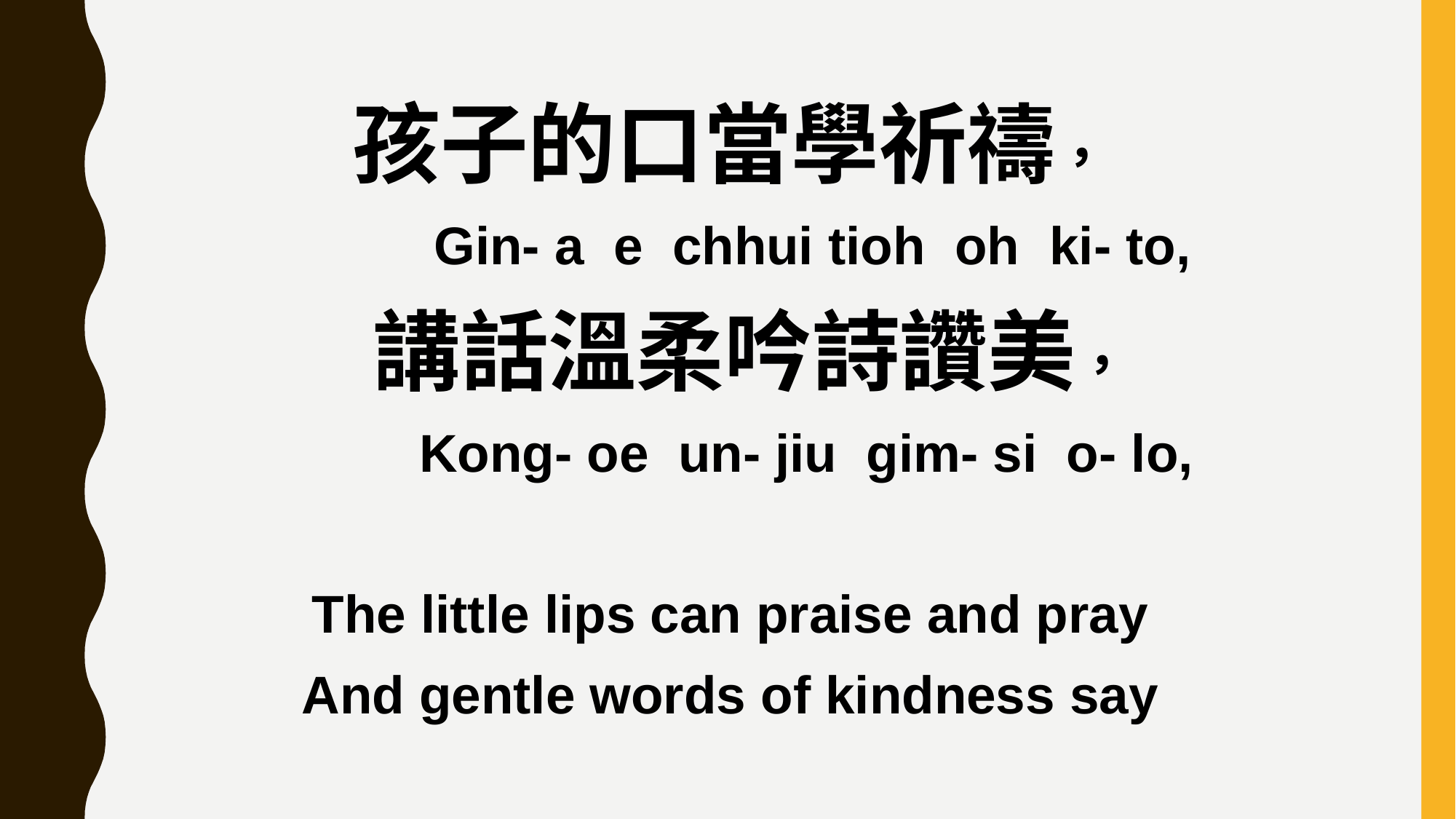

孩子的口當學祈禱，
                Gin- a  e  chhui tioh  oh  ki- to,
 講話溫柔吟詩讚美，
               Kong- oe  un- jiu  gim- si  o- lo,

The little lips can praise and pray
And gentle words of kindness say